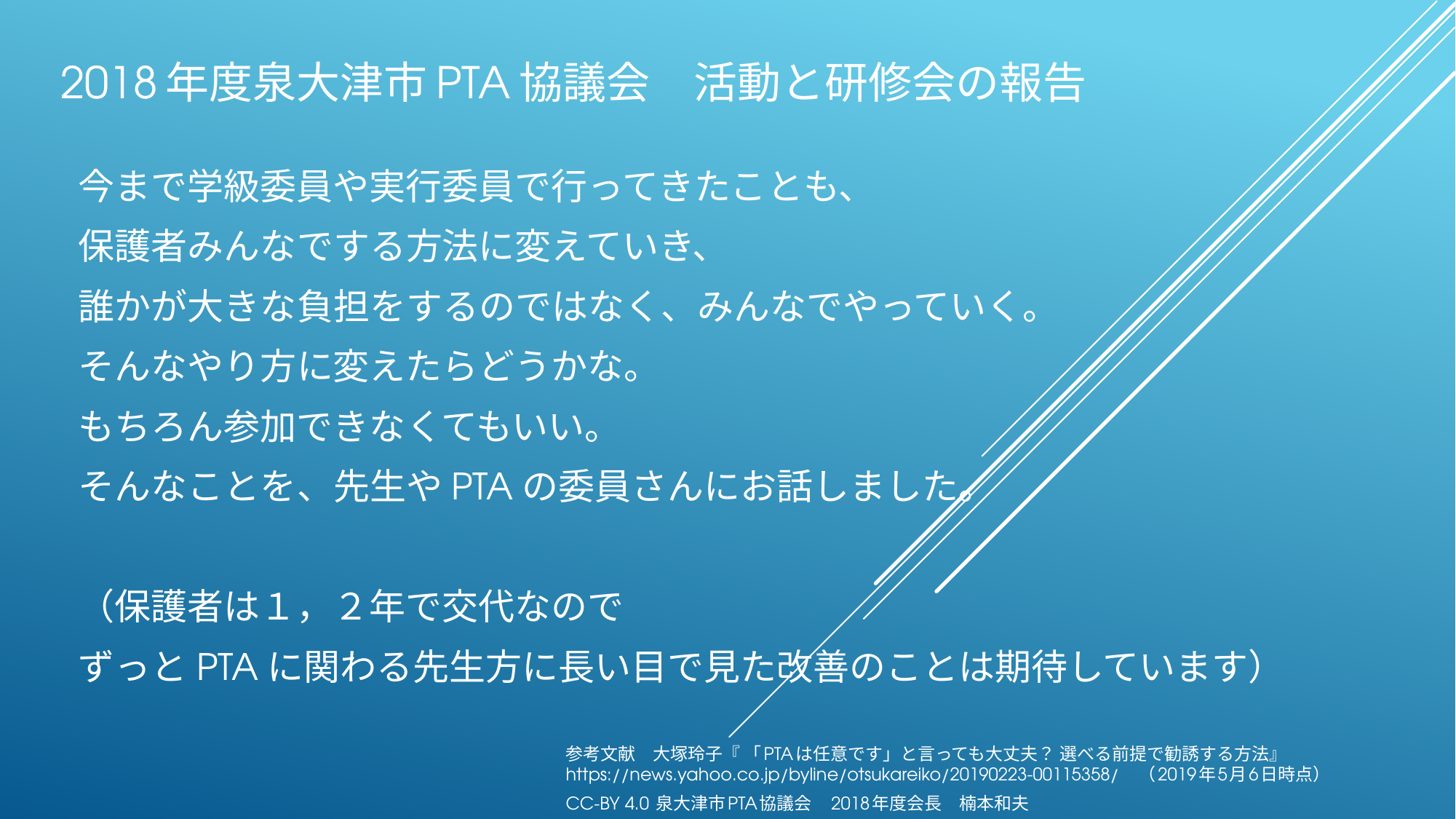

# 2018年度泉大津市PTA協議会　活動と研修会の報告
今まで学級委員や実行委員で行ってきたことも、
保護者みんなでする方法に変えていき、
誰かが大きな負担をするのではなく、みんなでやっていく。
そんなやり方に変えたらどうかな。
もちろん参加できなくてもいい。
そんなことを、先生やPTAの委員さんにお話しました。

（保護者は１，２年で交代なので
ずっとPTAに関わる先生方に長い目で見た改善のことは期待しています）

参考文献　大塚玲子『 「PTAは任意です」と言っても大丈夫？ 選べる前提で勧誘する方法』　https://news.yahoo.co.jp/byline/otsukareiko/20190223-00115358/　（2019年5月6日時点）
CC-BY 4.0 泉大津市PTA協議会　2018年度会長　楠本和夫